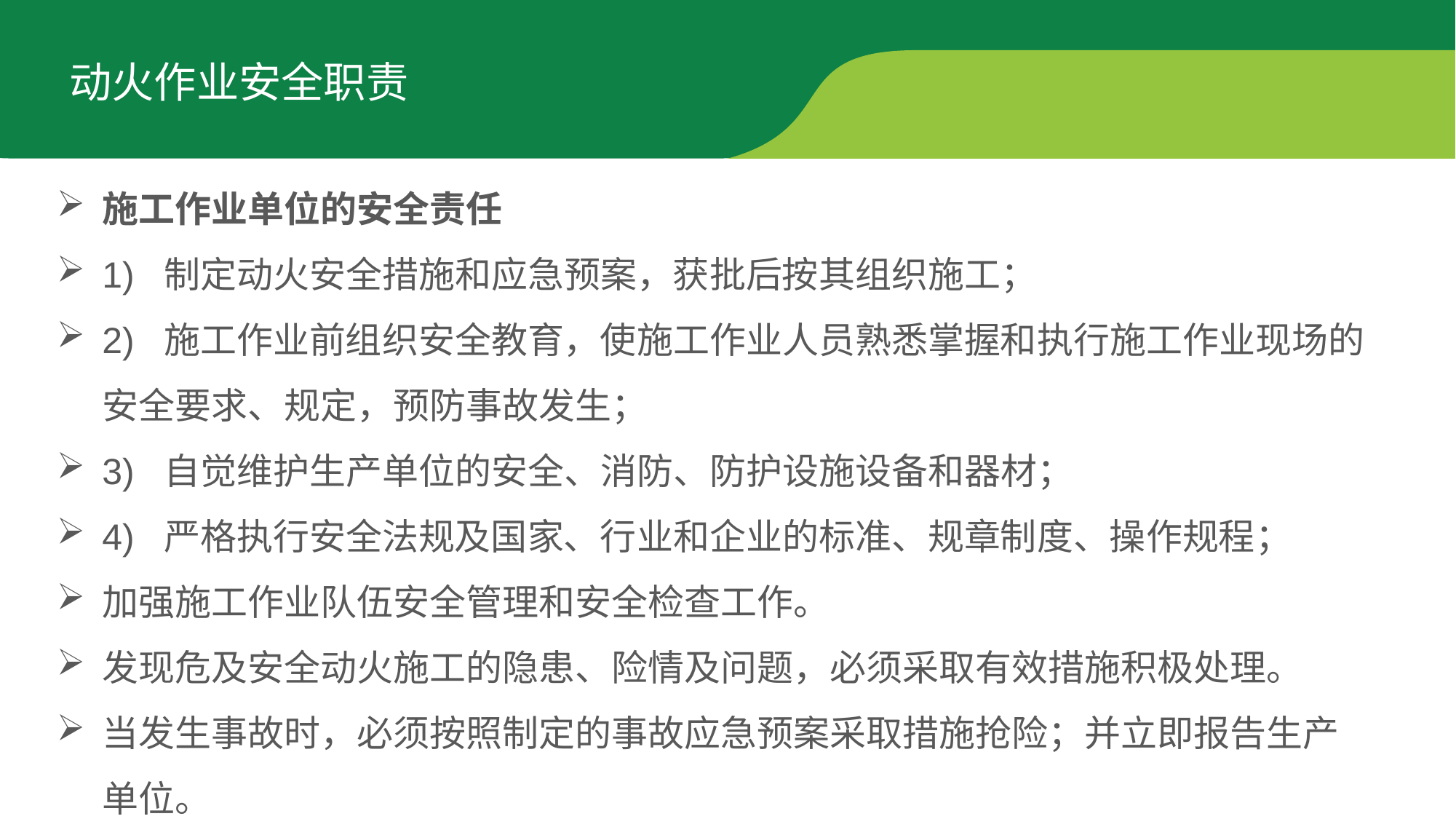

动火作业安全职责

施工作业单位的安全责任
1)  制定动火安全措施和应急预案，获批后按其组织施工；
2)  施工作业前组织安全教育，使施工作业人员熟悉掌握和执行施工作业现场的安全要求、规定，预防事故发生；
3)  自觉维护生产单位的安全、消防、防护设施设备和器材；
4)  严格执行安全法规及国家、行业和企业的标准、规章制度、操作规程；
加强施工作业队伍安全管理和安全检查工作。
发现危及安全动火施工的隐患、险情及问题，必须采取有效措施积极处理。
当发生事故时，必须按照制定的事故应急预案采取措施抢险；并立即报告生产单位。